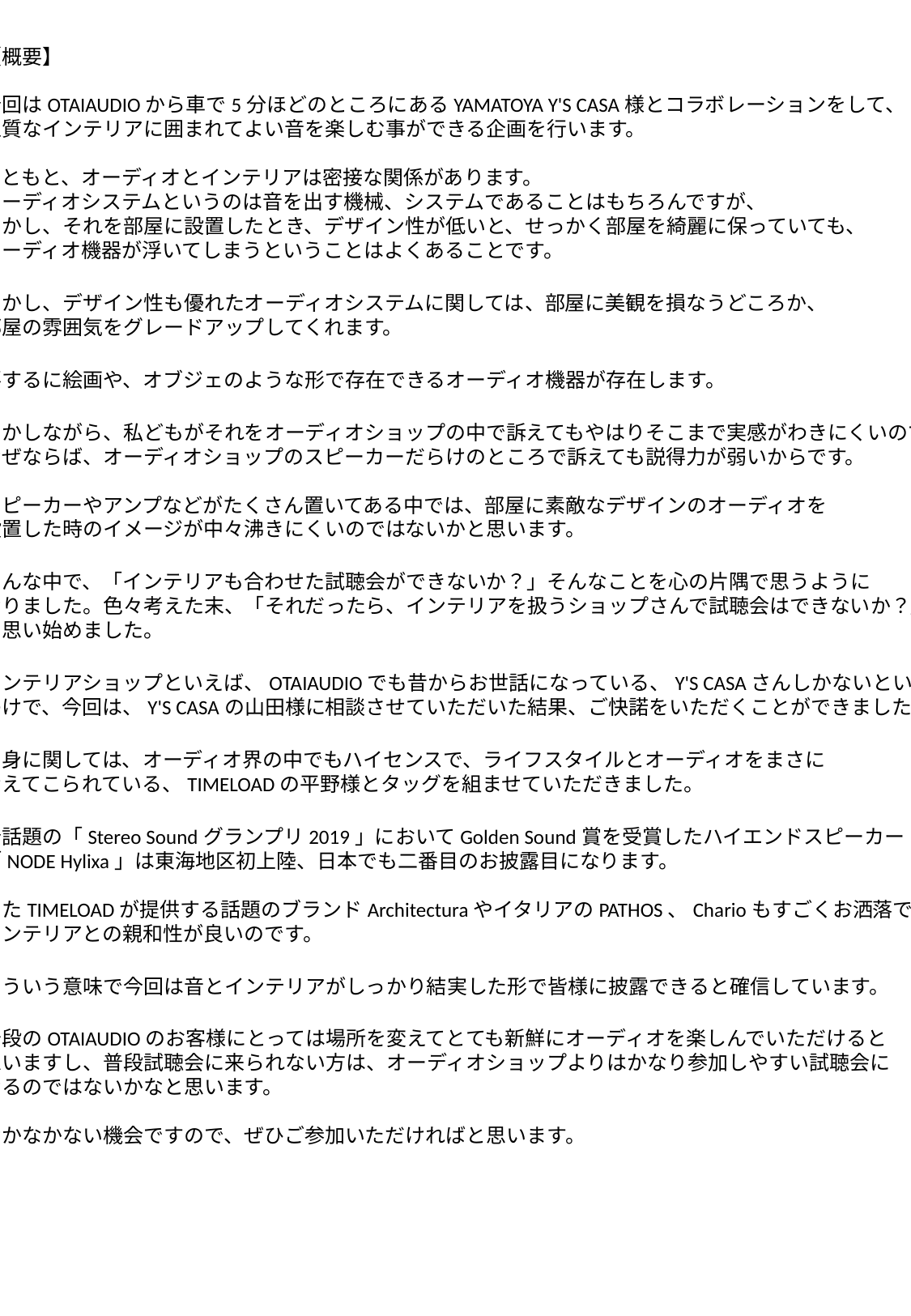

【概要】

今回はOTAIAUDIOから車で5分ほどのところにあるYAMATOYA Y'S CASA様とコラボレーションをして、
上質なインテリアに囲まれてよい音を楽しむ事ができる企画を行います。

もともと、オーディオとインテリアは密接な関係があります。
オーディオシステムというのは音を出す機械、システムであることはもちろんですが、
しかし、それを部屋に設置したとき、デザイン性が低いと、せっかく部屋を綺麗に保っていても、
オーディオ機器が浮いてしまうということはよくあることです。

しかし、デザイン性も優れたオーディオシステムに関しては、部屋に美観を損なうどころか、
部屋の雰囲気をグレードアップしてくれます。

要するに絵画や、オブジェのような形で存在できるオーディオ機器が存在します。

しかしながら、私どもがそれをオーディオショップの中で訴えてもやはりそこまで実感がわきにくいのです。
なぜならば、オーディオショップのスピーカーだらけのところで訴えても説得力が弱いからです。

スピーカーやアンプなどがたくさん置いてある中では、部屋に素敵なデザインのオーディオを
設置した時のイメージが中々沸きにくいのではないかと思います。

そんな中で、「インテリアも合わせた試聴会ができないか？」そんなことを心の片隅で思うように
なりました。色々考えた末、「それだったら、インテリアを扱うショップさんで試聴会はできないか？」
と思い始めました。

インテリアショップといえば、OTAIAUDIOでも昔からお世話になっている、Y'S CASAさんしかないという
わけで、今回は、Y'S CASAの山田様に相談させていただいた結果、ご快諾をいただくことができました。

中身に関しては、オーディオ界の中でもハイセンスで、ライフスタイルとオーディオをまさに
考えてこられている、TIMELOADの平野様とタッグを組ませていただきました。

今話題の「Stereo Soundグランプリ2019」においてGolden Sound賞を受賞したハイエンドスピーカー
「NODE Hylixa」は東海地区初上陸、日本でも二番目のお披露目になります。

またTIMELOADが提供する話題のブランドArchitecturaやイタリアのPATHOS、Charioもすごくお洒落で
インテリアとの親和性が良いのです。

そういう意味で今回は音とインテリアがしっかり結実した形で皆様に披露できると確信しています。

普段のOTAIAUDIOのお客様にとっては場所を変えてとても新鮮にオーディオを楽しんでいただけると
思いますし、普段試聴会に来られない方は、オーディオショップよりはかなり参加しやすい試聴会に
なるのではないかなと思います。

なかなかない機会ですので、ぜひご参加いただければと思います。